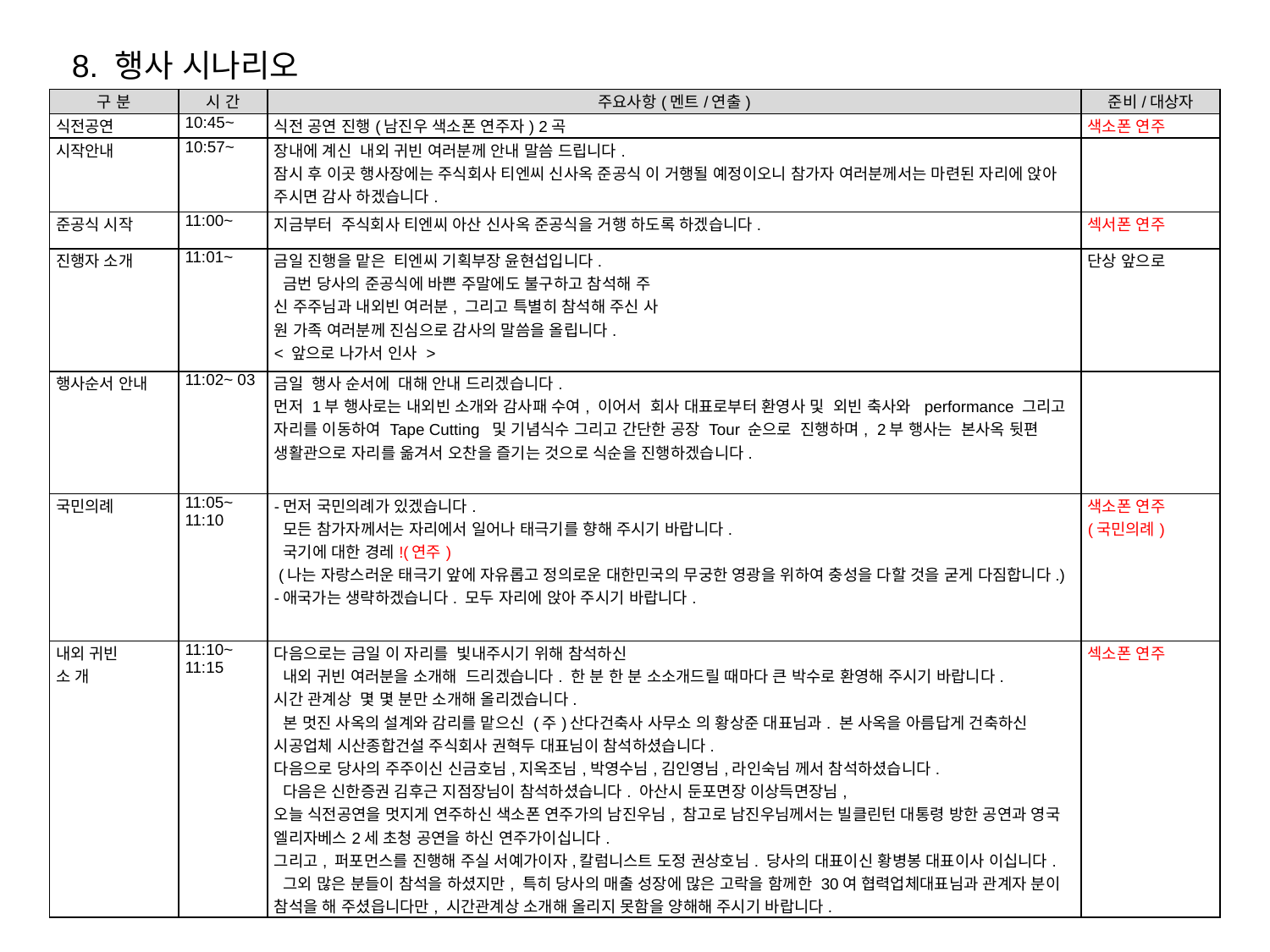

8. 행사 시나리오
| 구 분 | 시 간 | 주요사항(멘트/연출) | 준비/대상자 |
| --- | --- | --- | --- |
| 식전공연 | 10:45~ | 식전 공연 진행(남진우 색소폰 연주자) 2곡 | 색소폰 연주 |
| 시작안내 | 10:57~ | 장내에 계신 내외 귀빈 여러분께 안내 말씀 드립니다. 잠시 후 이곳 행사장에는 주식회사 티엔씨 신사옥 준공식 이 거행될 예정이오니 참가자 여러분께서는 마련된 자리에 앉아 주시면 감사 하겠습니다. |  |
| 준공식 시작 | 11:00~ | 지금부터 주식회사 티엔씨 아산 신사옥 준공식을 거행 하도록 하겠습니다. | 섹서폰 연주 |
| 진행자 소개 | 11:01~ | 금일 진행을 맡은 티엔씨 기획부장 윤현섭입니다. 금번 당사의 준공식에 바쁜 주말에도 불구하고 참석해 주 신 주주님과 내외빈 여러분, 그리고 특별히 참석해 주신 사 원 가족 여러분께 진심으로 감사의 말씀을 올립니다. < 앞으로 나가서 인사 > | 단상 앞으로 |
| 행사순서 안내 | 11:02~ 03 | 금일 행사 순서에 대해 안내 드리겠습니다. 먼저 1부 행사로는 내외빈 소개와 감사패 수여, 이어서 회사 대표로부터 환영사 및 외빈 축사와 performance 그리고 자리를 이동하여 Tape Cutting 및 기념식수 그리고 간단한 공장 Tour 순으로 진행하며, 2부 행사는 본사옥 뒷편 생활관으로 자리를 옮겨서 오찬을 즐기는 것으로 식순을 진행하겠습니다. |  |
| 국민의례 | 11:05~ 11:10 | -먼저 국민의례가 있겠습니다. 모든 참가자께서는 자리에서 일어나 태극기를 향해 주시기 바랍니다. 국기에 대한 경레!(연주) (나는 자랑스러운 태극기 앞에 자유롭고 정의로운 대한민국의 무궁한 영광을 위하여 충성을 다할 것을 굳게 다짐합니다.) -애국가는 생략하겠습니다. 모두 자리에 앉아 주시기 바랍니다. | 색소폰 연주 (국민의례) |
| 내외 귀빈 소 개 | 11:10~ 11:15 | 다음으로는 금일 이 자리를 빛내주시기 위해 참석하신 내외 귀빈 여러분을 소개해 드리겠습니다. 한 분 한 분 소소개드릴 때마다 큰 박수로 환영해 주시기 바랍니다. 시간 관계상 몇 몇 분만 소개해 올리겠습니다. 본 멋진 사옥의 설계와 감리를 맡으신 (주)산다건축사 사무소 의 황상준 대표님과. 본 사옥을 아름답게 건축하신 시공업체 시산종합건설 주식회사 권혁두 대표님이 참석하셨습니다. 다음으로 당사의 주주이신 신금호님,지옥조님,박영수님,김인영님,라인숙님 께서 참석하셨습니다. 다음은 신한증권 김후근 지점장님이 참석하셨습니다. 아산시 둔포면장 이상득면장님, 오늘 식전공연을 멋지게 연주하신 색소폰 연주가의 남진우님, 참고로 남진우님께서는 빌클린턴 대통령 방한 공연과 영국 엘리자베스2세 초청 공연을 하신 연주가이십니다. 그리고, 퍼포먼스를 진행해 주실 서예가이자,칼럼니스트 도정 권상호님. 당사의 대표이신 황병봉 대표이사 이십니다. 그외 많은 분들이 참석을 하셨지만, 특히 당사의 매출 성장에 많은 고락을 함께한 30여 협력업체대표님과 관계자 분이 참석을 해 주셨읍니다만, 시간관계상 소개해 올리지 못함을 양해해 주시기 바랍니다. | 섹소폰 연주 |